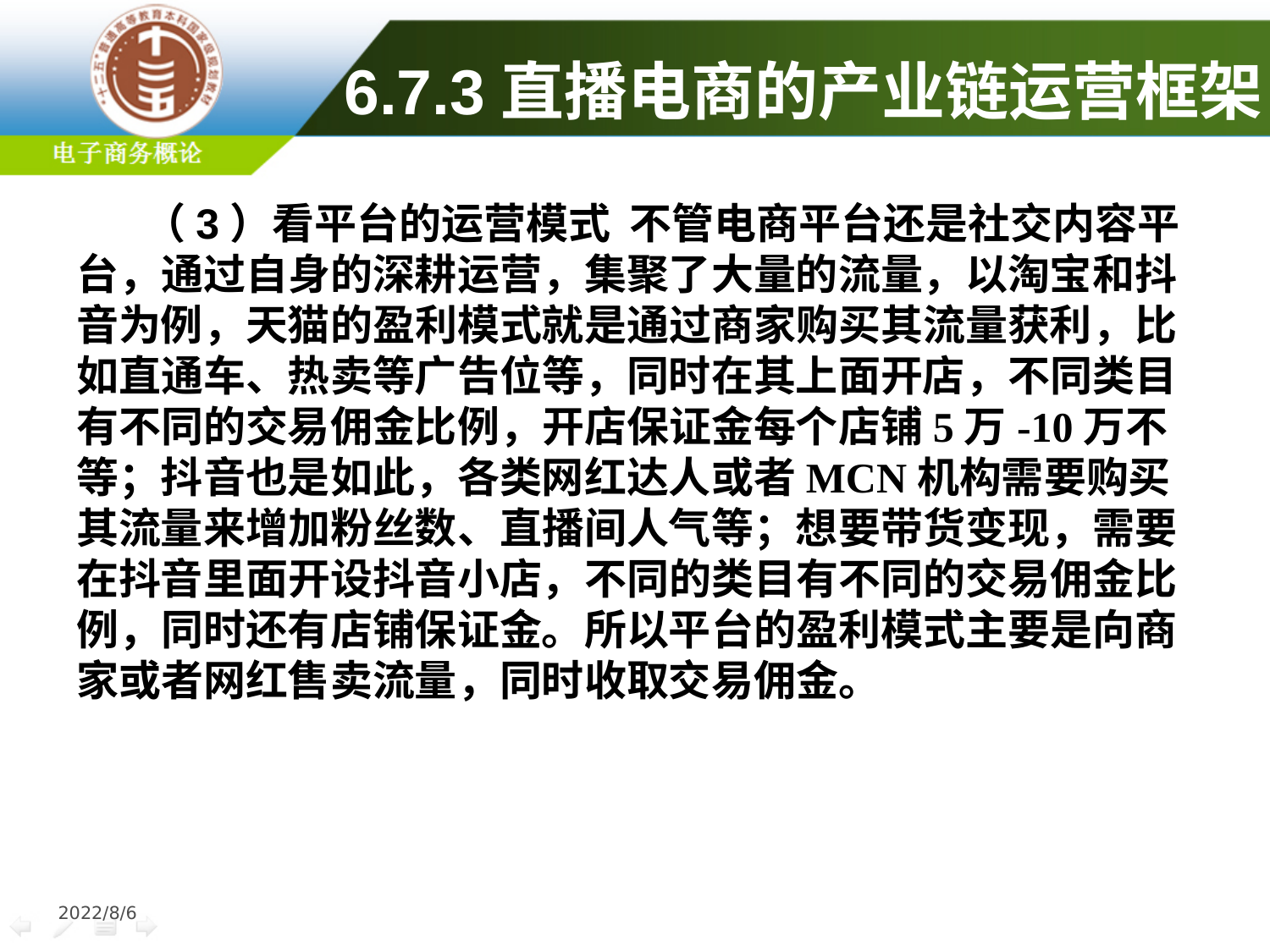

# 6.7.3直播电商的产业链运营框架
      （3）看平台的运营模式  不管电商平台还是社交内容平台，通过自身的深耕运营，集聚了大量的流量，以淘宝和抖音为例，天猫的盈利模式就是通过商家购买其流量获利，比如直通车、热卖等广告位等，同时在其上面开店，不同类目有不同的交易佣金比例，开店保证金每个店铺5万-10万不等；抖音也是如此，各类网红达人或者MCN机构需要购买其流量来增加粉丝数、直播间人气等；想要带货变现，需要在抖音里面开设抖音小店，不同的类目有不同的交易佣金比例，同时还有店铺保证金。所以平台的盈利模式主要是向商家或者网红售卖流量，同时收取交易佣金。
2022/8/6